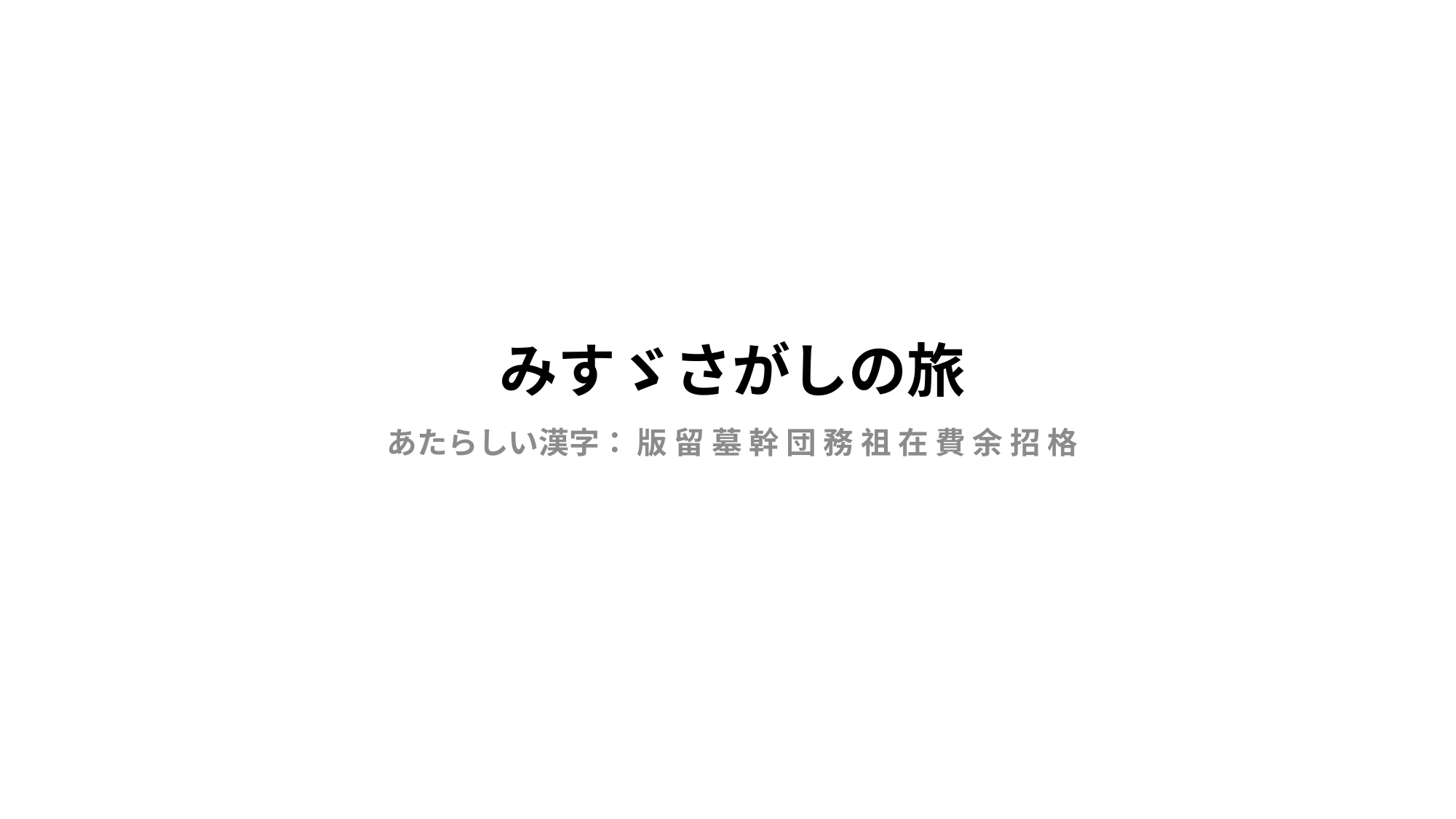

# みすゞさがしの旅
あたらしい漢字： 版 留 墓 幹 団 務 祖 在 費 余 招 格